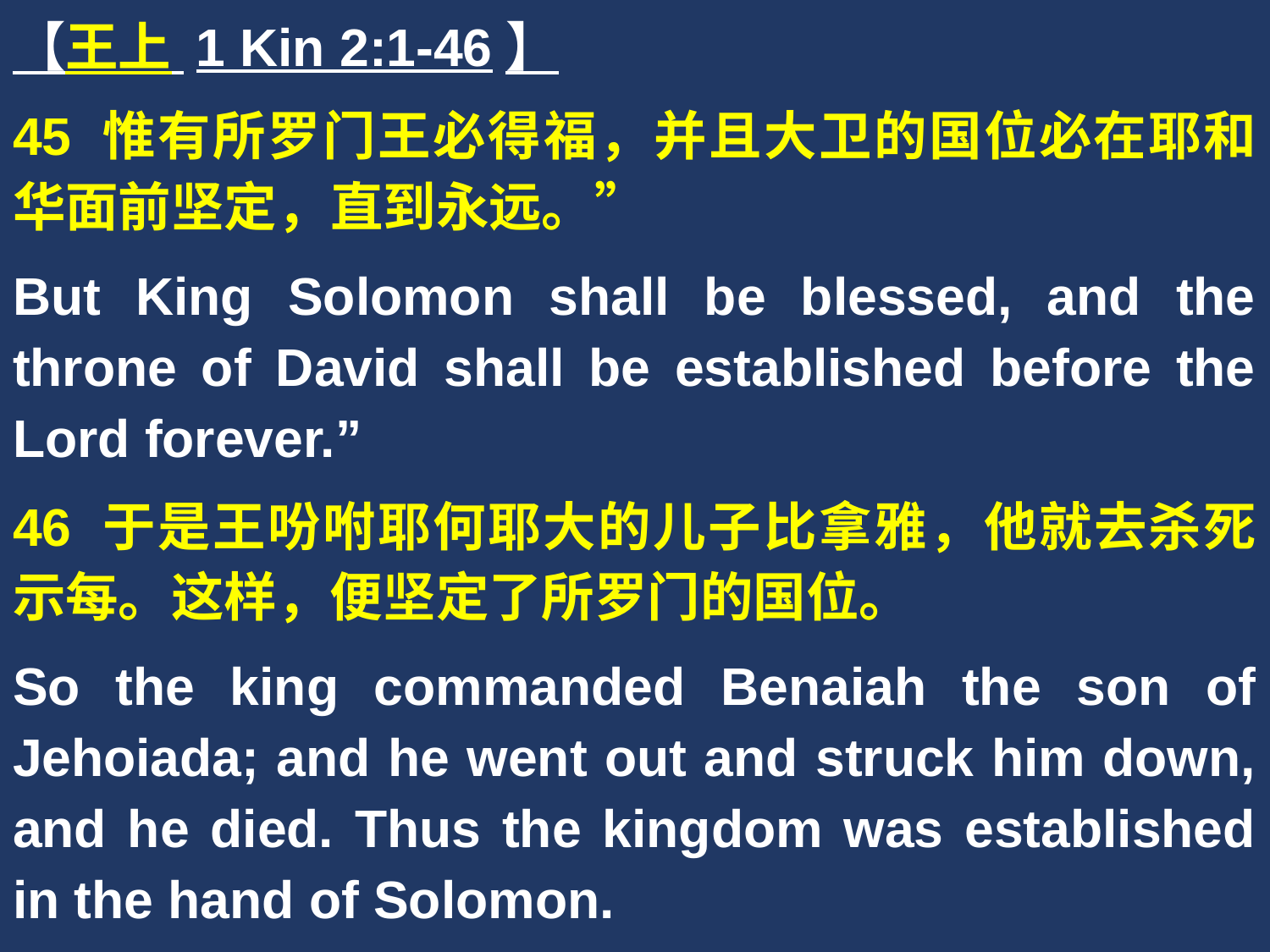

【王上 1 Kin 2:1-46】
45 惟有所罗门王必得福，并且大卫的国位必在耶和华面前坚定，直到永远。”
But King Solomon shall be blessed, and the throne of David shall be established before the Lord forever.”
46 于是王吩咐耶何耶大的儿子比拿雅，他就去杀死示每。这样，便坚定了所罗门的国位。
So the king commanded Benaiah the son of Jehoiada; and he went out and struck him down, and he died. Thus the kingdom was established in the hand of Solomon.